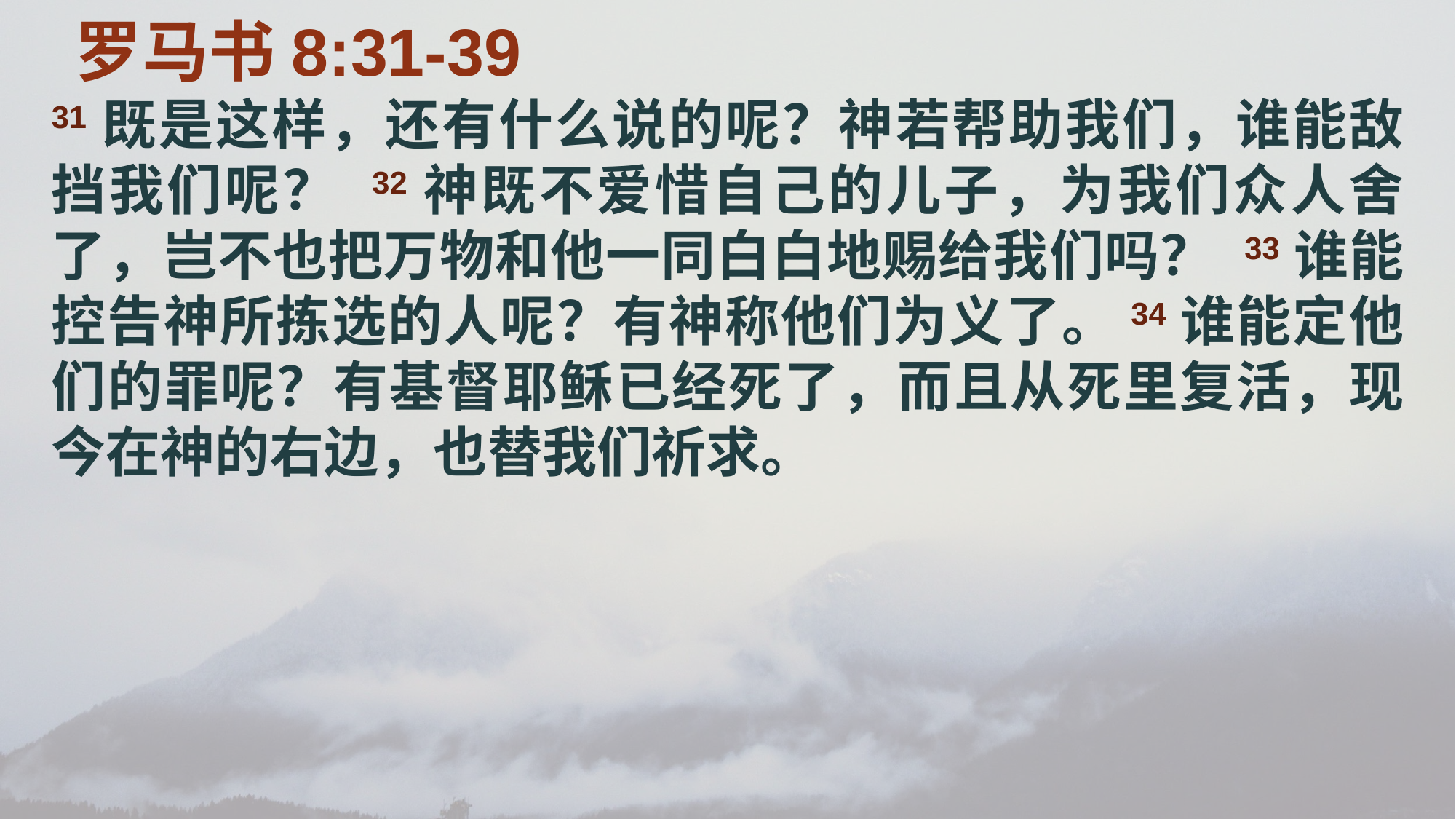

罗马书8:31-39
31既是这样，还有什么说的呢？神若帮助我们，谁能敌挡我们呢？ 32神既不爱惜自己的儿子，为我们众人舍了，岂不也把万物和他一同白白地赐给我们吗？ 33谁能控告神所拣选的人呢？有神称他们为义了。34谁能定他们的罪呢？有基督耶稣已经死了，而且从死里复活，现今在神的右边，也替我们祈求。